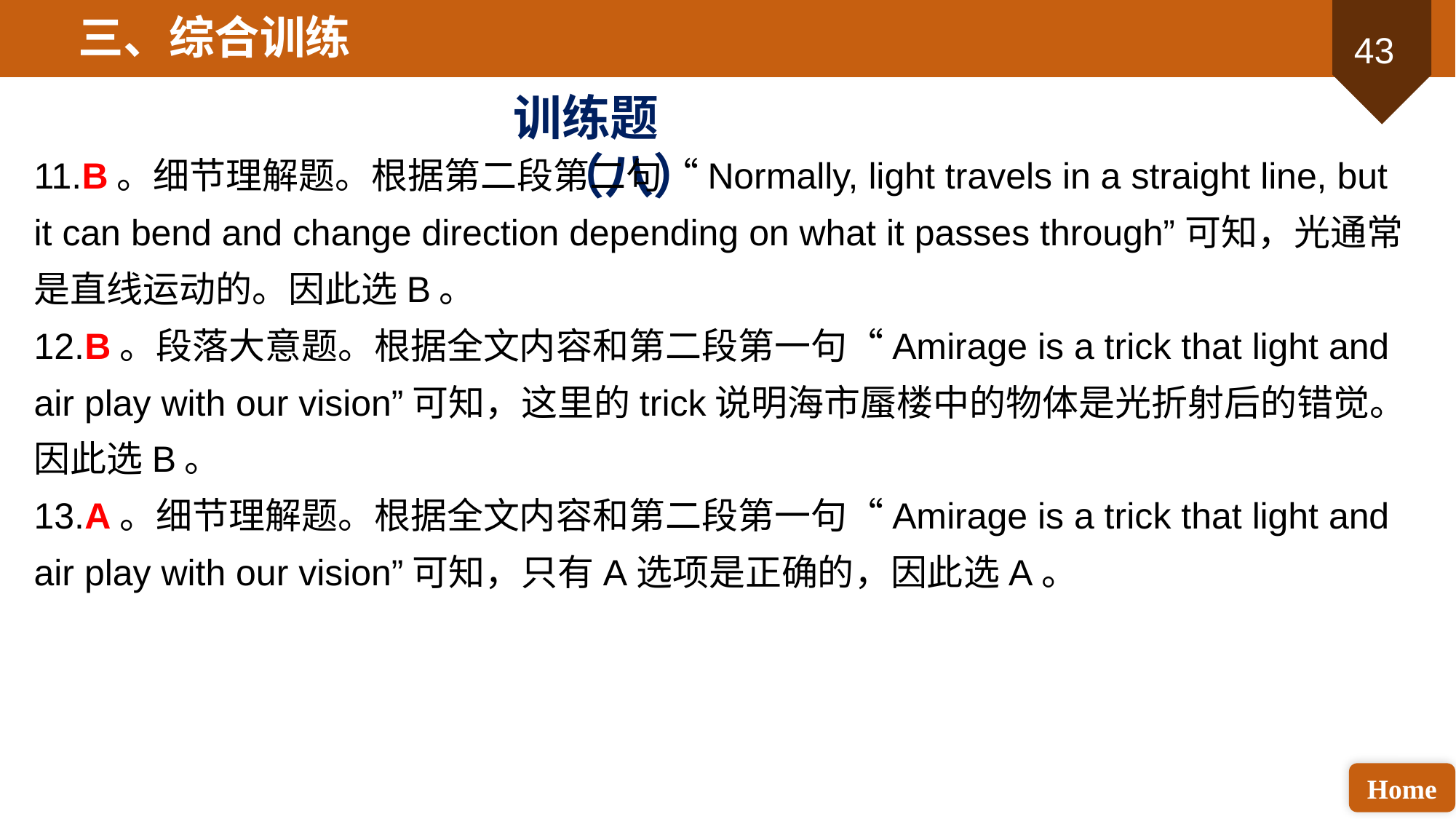

三、综合训练
训练题（八）
11.B。细节理解题。根据第二段第二句“Normally, light travels in a straight line, but it can bend and change direction depending on what it passes through”可知，光通常是直线运动的。因此选B。
12.B。段落大意题。根据全文内容和第二段第一句“Amirage is a trick that light and air play with our vision”可知，这里的trick说明海市蜃楼中的物体是光折射后的错觉。因此选B。
13.A。细节理解题。根据全文内容和第二段第一句“Amirage is a trick that light and air play with our vision”可知，只有A选项是正确的，因此选A。